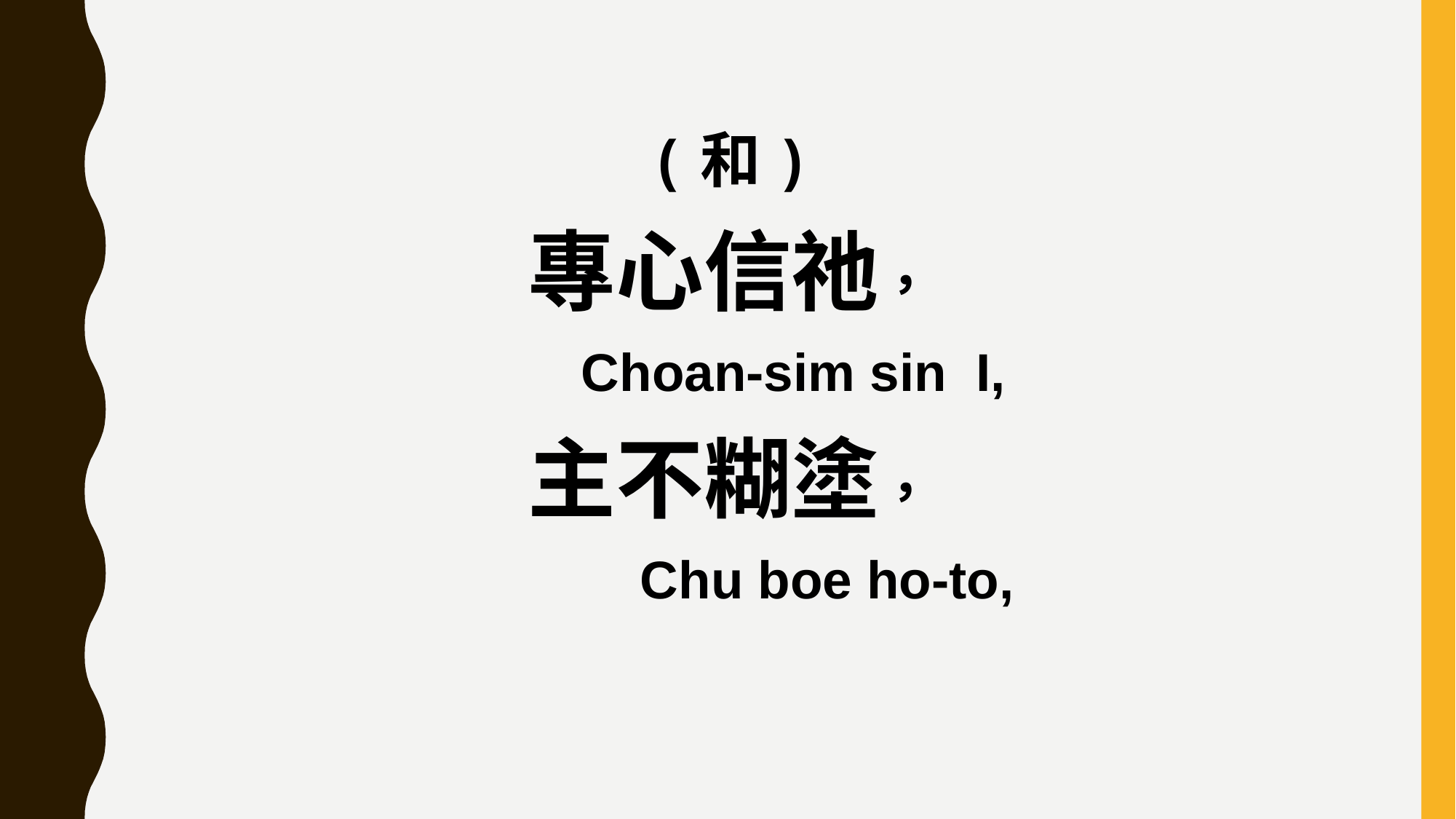

(和)
專心信祂，
                          Choan-sim sin  I,
主不糊塗，
                              Chu boe ho-to,